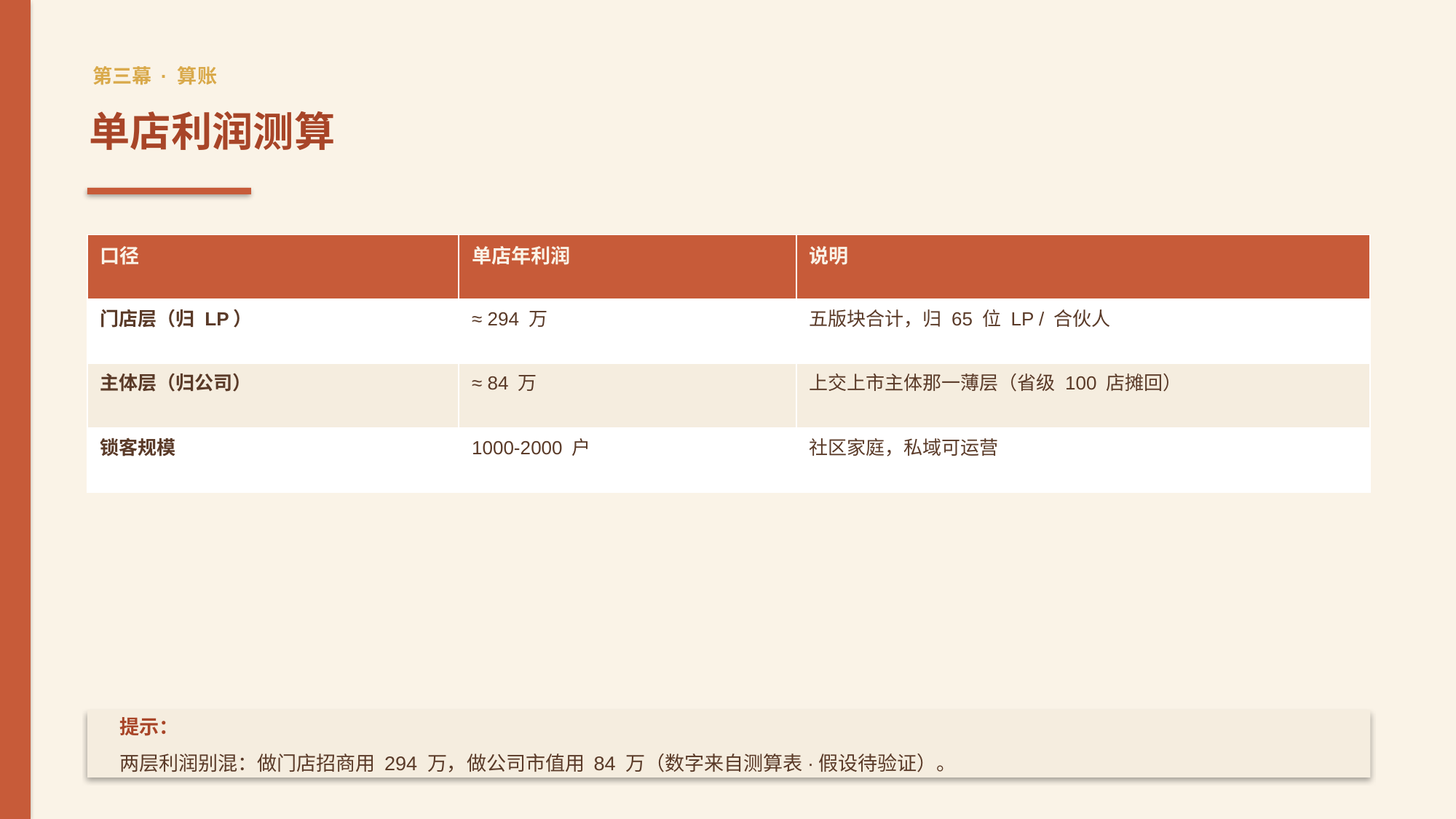

第三幕 · 算账
单店利润测算

| 口径 | 单店年利润 | 说明 |
| --- | --- | --- |
| 门店层（归 LP） | ≈ 294 万 | 五版块合计，归 65 位 LP / 合伙人 |
| 主体层（归公司） | ≈ 84 万 | 上交上市主体那一薄层（省级 100 店摊回） |
| 锁客规模 | 1000-2000 户 | 社区家庭，私域可运营 |

提示：
两层利润别混：做门店招商用 294 万，做公司市值用 84 万（数字来自测算表·假设待验证）。